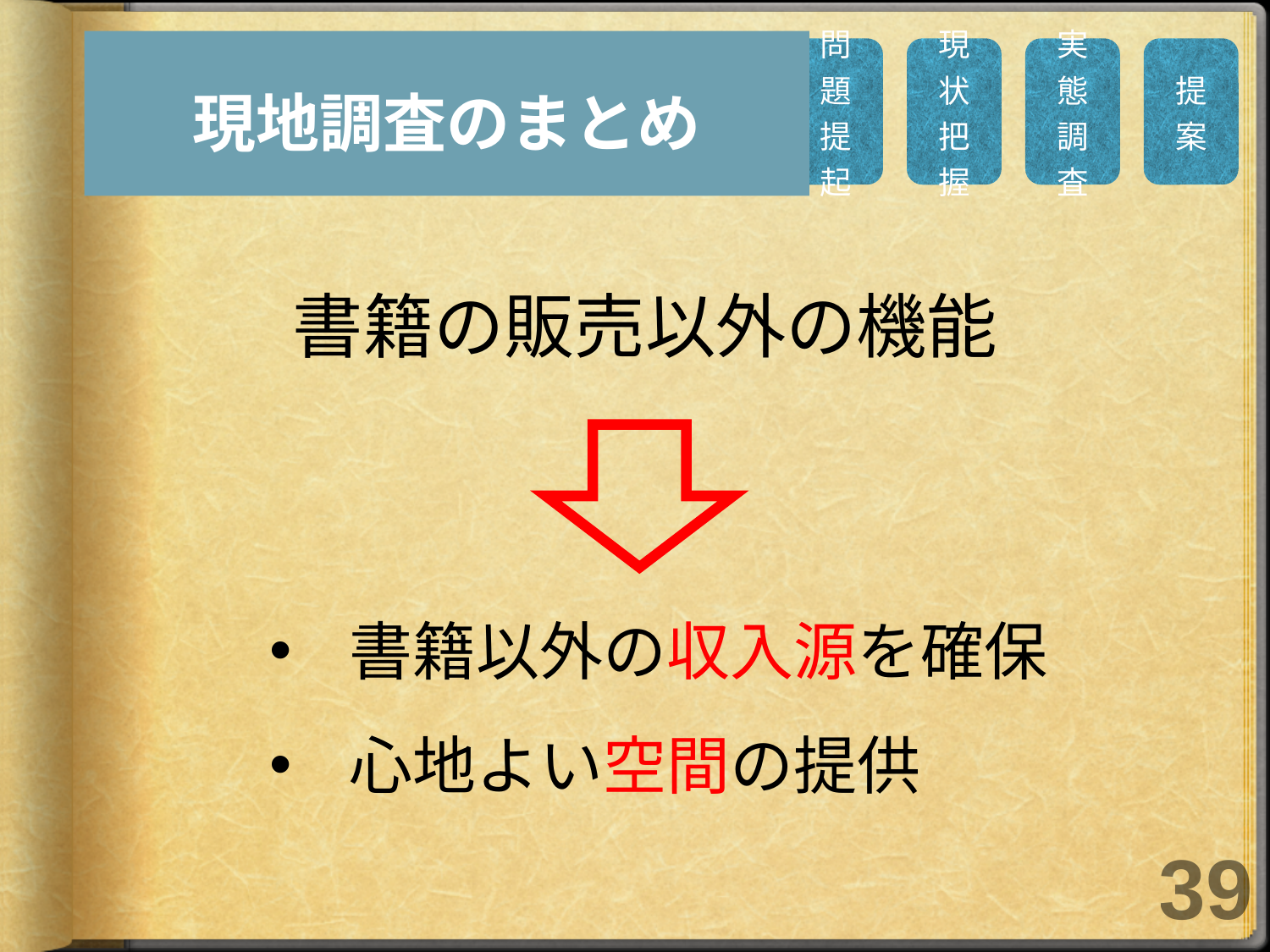

背景
問題提起
現状把握
実態調査
提案
現地調査のまとめ
#

書籍の販売以外の機能

書籍以外の収入源を確保
心地よい空間の提供

39